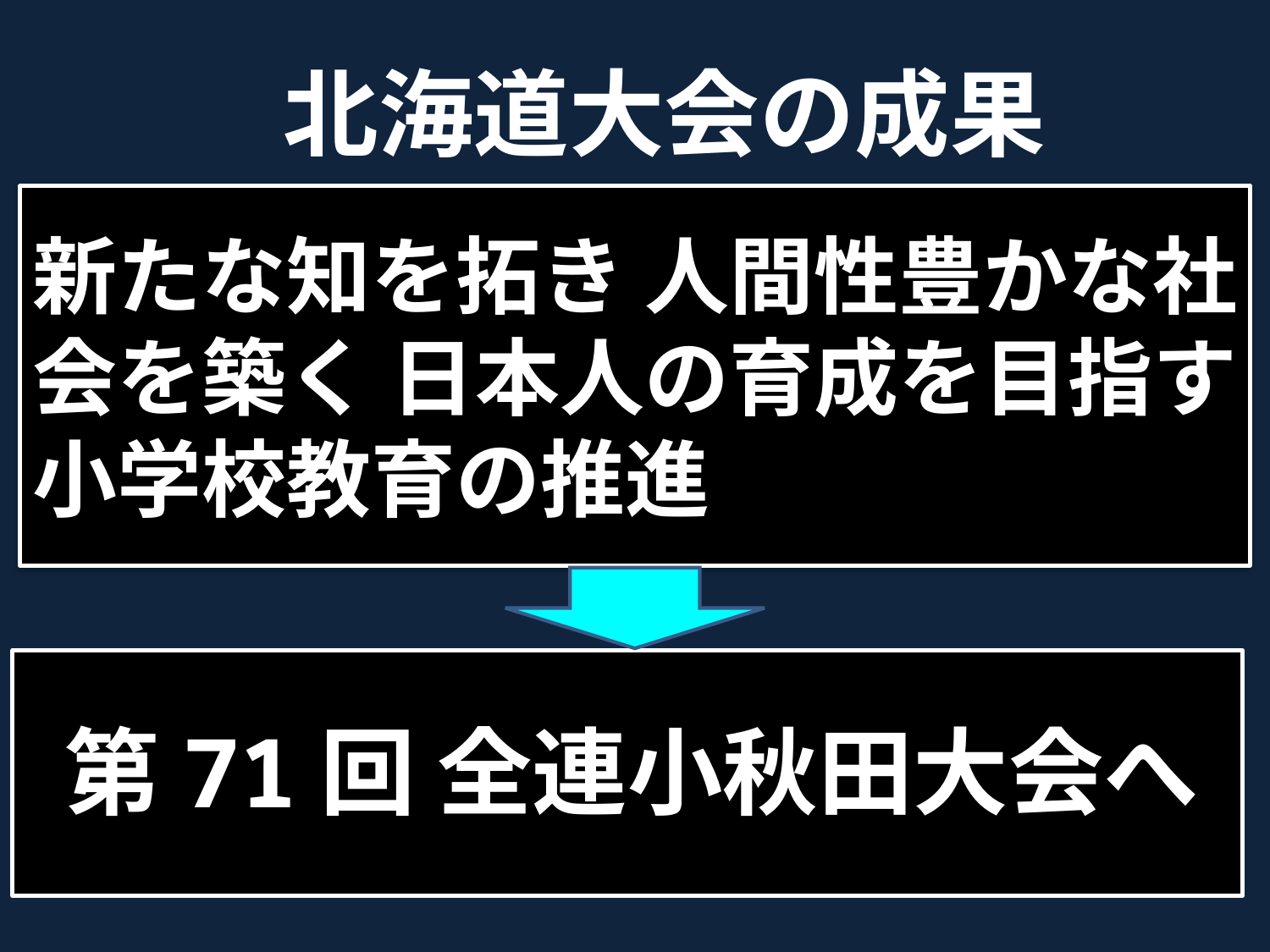

北海道大会の成果
# 新たな知を拓き 人間性豊かな社会を築く 日本人の育成を目指す小学校教育の推進

第71回 全連小秋田大会へ